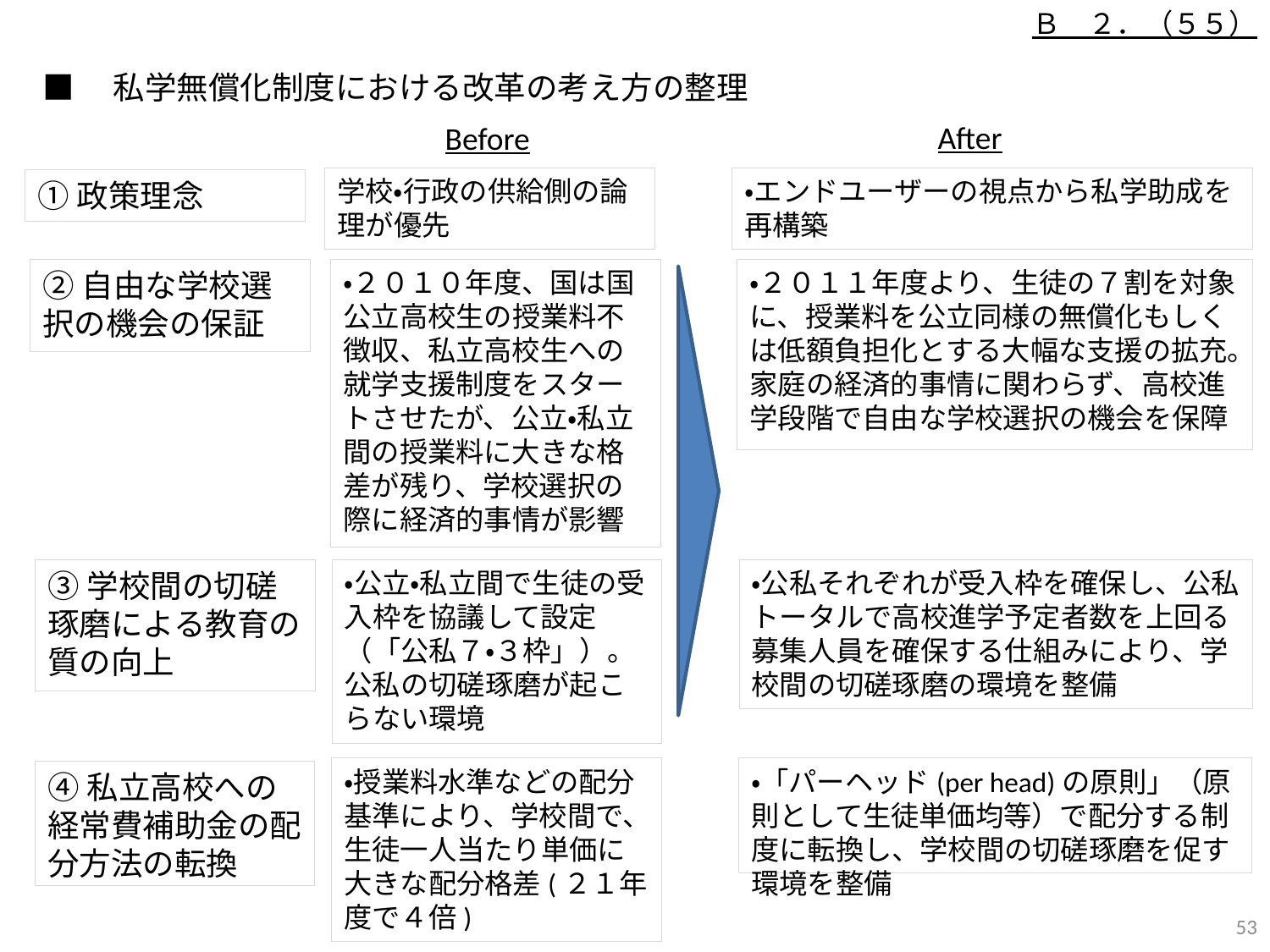

Ｂ　２．（５５）
■　私学無償化制度における改革の考え方の整理
After
Before
学校・行政の供給側の論理が優先
・エンドユーザーの視点から私学助成を再構築
①政策理念
・２０１０年度、国は国公立高校生の授業料不徴収、私立高校生への就学支援制度をスタートさせたが、公立・私立間の授業料に大きな格差が残り、学校選択の際に経済的事情が影響
②自由な学校選択の機会の保証
・２０１１年度より、生徒の７割を対象に、授業料を公立同様の無償化もしくは低額負担化とする大幅な支援の拡充。家庭の経済的事情に関わらず、高校進学段階で自由な学校選択の機会を保障

③学校間の切磋琢磨による教育の質の向上
・公私それぞれが受入枠を確保し、公私トータルで高校進学予定者数を上回る募集人員を確保する仕組みにより、学校間の切磋琢磨の環境を整備
・公立・私立間で生徒の受入枠を協議して設定（「公私７・３枠」）。公私の切磋琢磨が起こらない環境
・授業料水準などの配分基準により、学校間で、生徒一人当たり単価に大きな配分格差(２１年度で４倍)
・「パーヘッド(per head)の原則」（原則として生徒単価均等）で配分する制度に転換し、学校間の切磋琢磨を促す環境を整備
④私立高校への経常費補助金の配分方法の転換
53